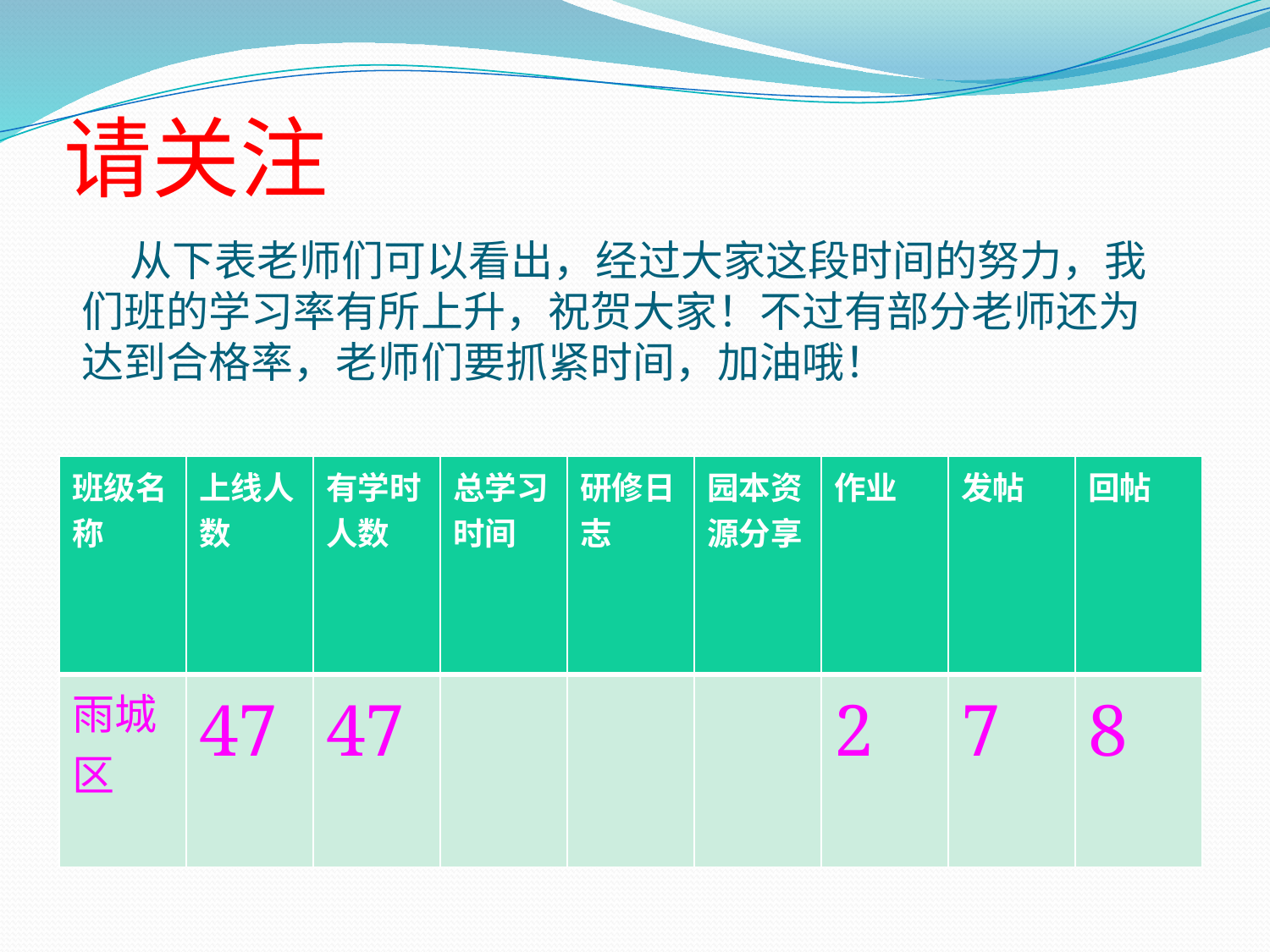

# 请关注
    从下表老师们可以看出，经过大家这段时间的努力，我们班的学习率有所上升，祝贺大家！不过有部分老师还为达到合格率，老师们要抓紧时间，加油哦！
| 班级名称 | 上线人数 | 有学时人数 | 总学习时间 | 研修日志 | 园本资源分享 | 作业 | 发帖 | 回帖 |
| --- | --- | --- | --- | --- | --- | --- | --- | --- |
| 雨城区 | 47 | 47 |  |  |  | 2 | 7 | 8 |